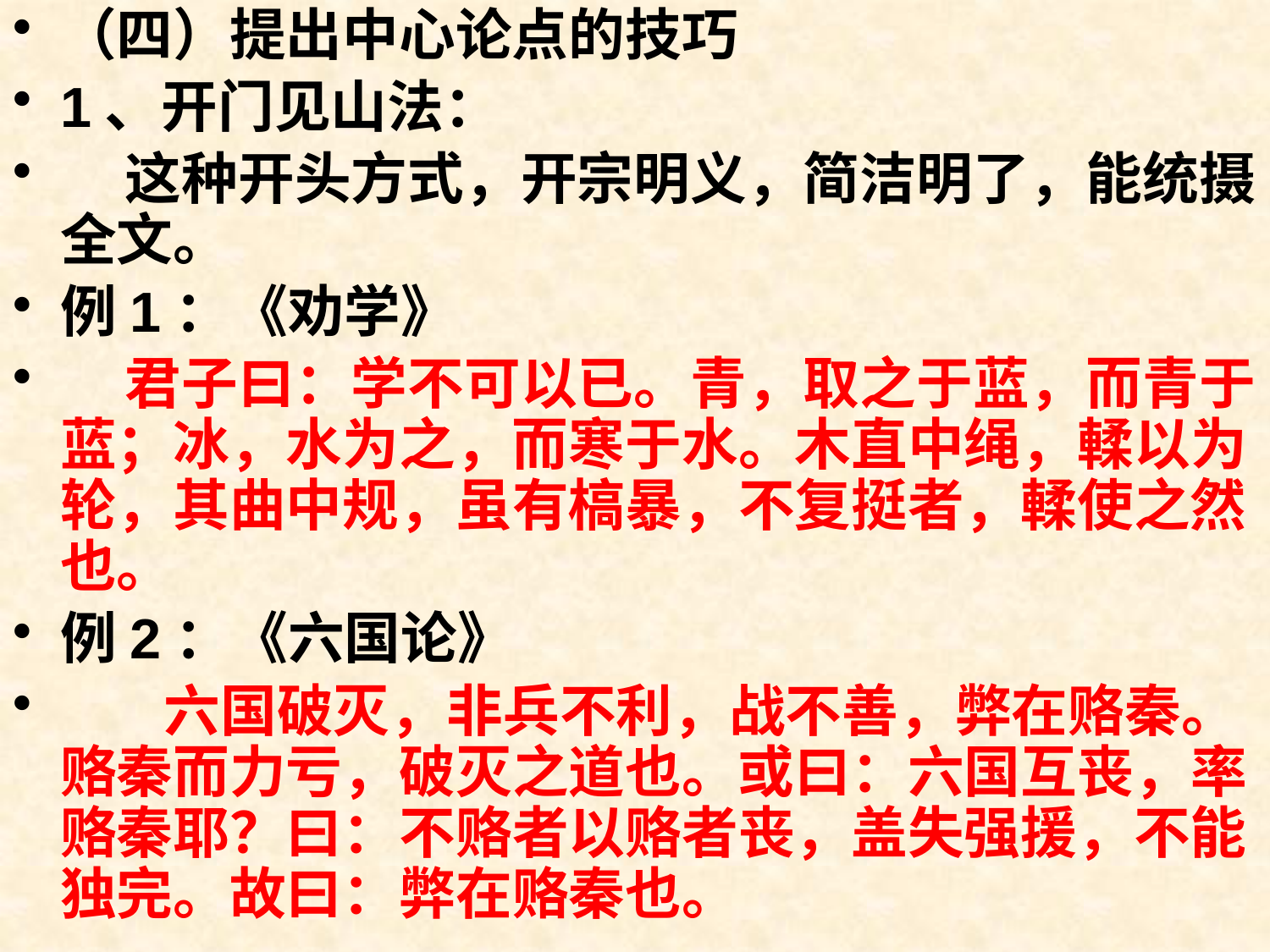

（四）提出中心论点的技巧
1、开门见山法：
    这种开头方式，开宗明义，简洁明了，能统摄全文。
例1：《劝学》
    君子曰：学不可以已。青，取之于蓝，而青于蓝；冰，水为之，而寒于水。木直中绳，輮以为轮，其曲中规，虽有槁暴，不复挺者，輮使之然也。
例2：《六国论》
       六国破灭，非兵不利，战不善，弊在赂秦。赂秦而力亏，破灭之道也。或曰：六国互丧，率赂秦耶？曰：不赂者以赂者丧，盖失强援，不能独完。故曰：弊在赂秦也。